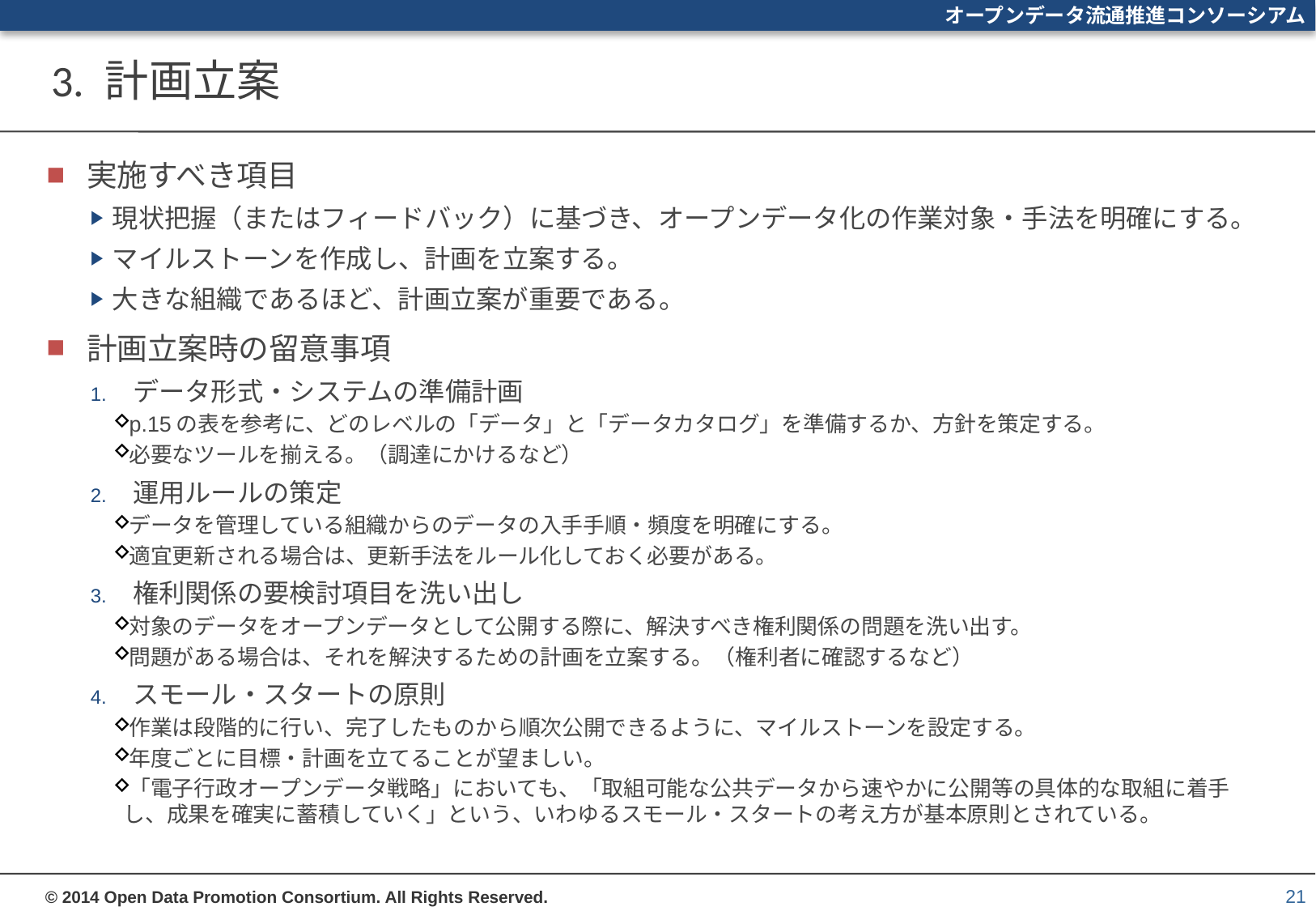

# 3. 計画立案
実施すべき項目
現状把握（またはフィードバック）に基づき、オープンデータ化の作業対象・手法を明確にする。
マイルストーンを作成し、計画を立案する。
大きな組織であるほど、計画立案が重要である。
計画立案時の留意事項
データ形式・システムの準備計画
p.15の表を参考に、どのレベルの「データ」と「データカタログ」を準備するか、方針を策定する。
必要なツールを揃える。（調達にかけるなど）
運用ルールの策定
データを管理している組織からのデータの入手手順・頻度を明確にする。
適宜更新される場合は、更新手法をルール化しておく必要がある。
権利関係の要検討項目を洗い出し
対象のデータをオープンデータとして公開する際に、解決すべき権利関係の問題を洗い出す。
問題がある場合は、それを解決するための計画を立案する。（権利者に確認するなど）
スモール・スタートの原則
作業は段階的に行い、完了したものから順次公開できるように、マイルストーンを設定する。
年度ごとに目標・計画を立てることが望ましい。
「電子行政オープンデータ戦略」においても、「取組可能な公共データから速やかに公開等の具体的な取組に着手し、成果を確実に蓄積していく」という、いわゆるスモール・スタートの考え方が基本原則とされている。
21